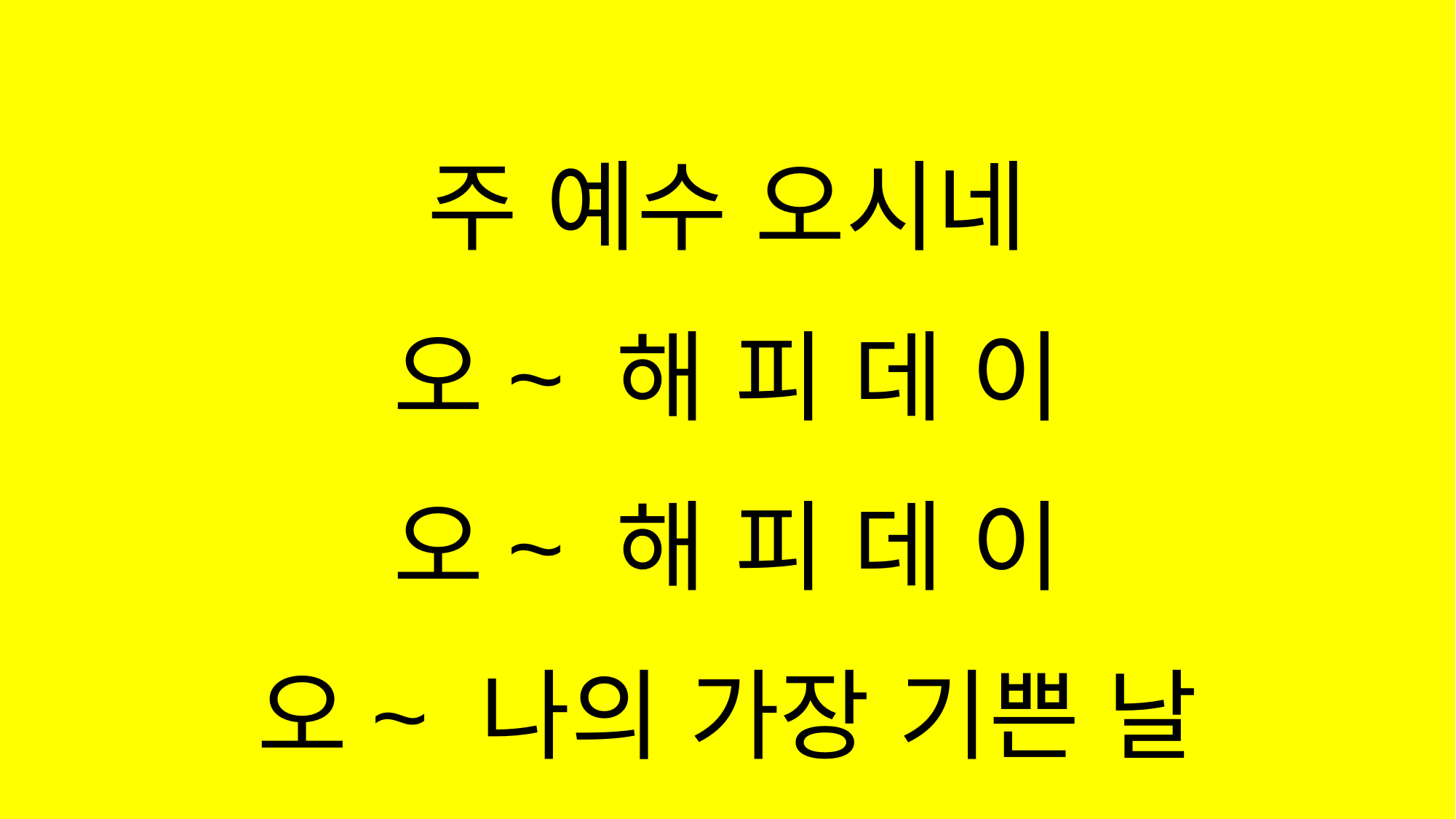

#
주 예수 오시네

오~ 해 피 데 이

오~ 해 피 데 이

오~ 나의 가장 기쁜 날